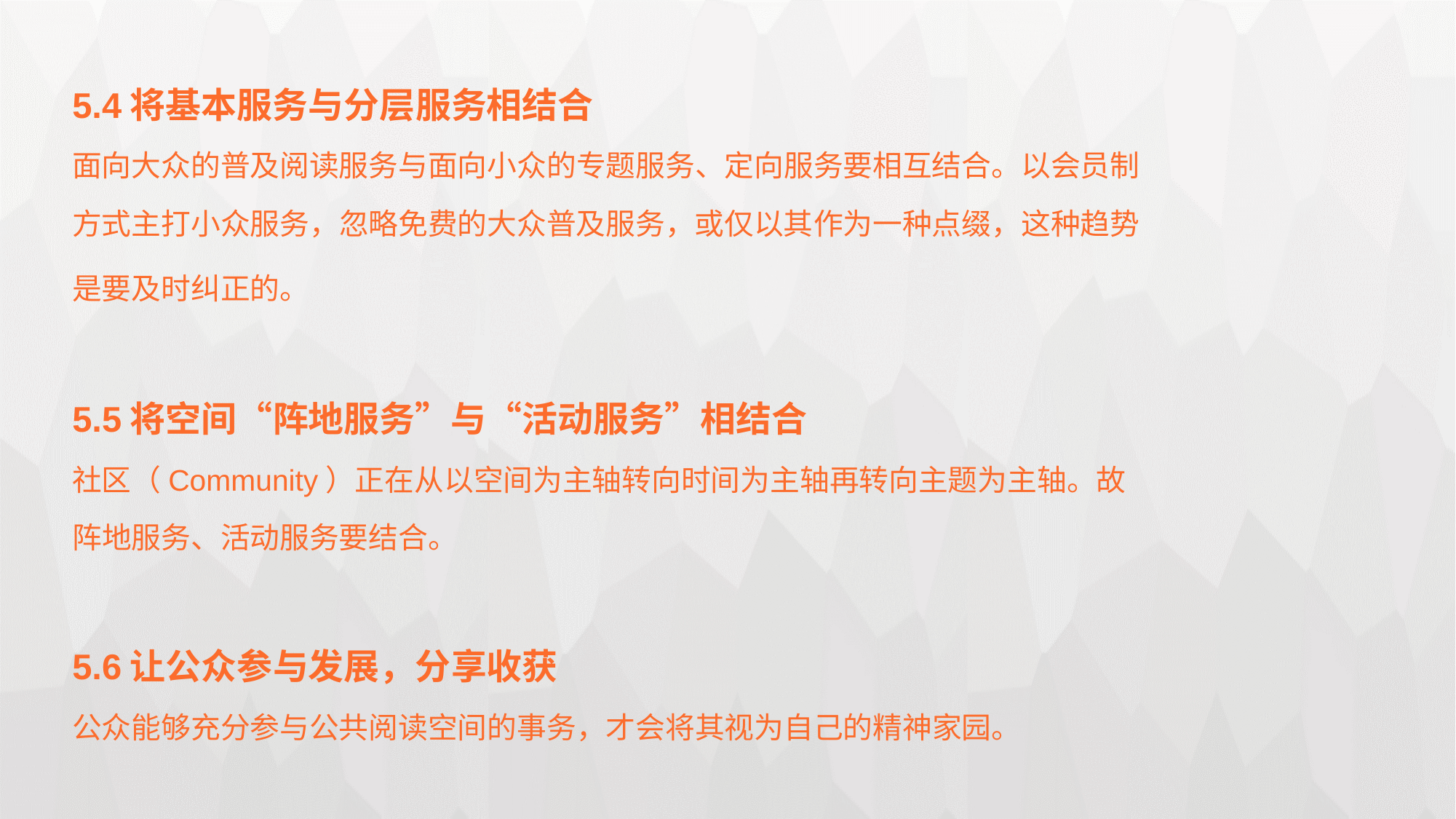

5.4将基本服务与分层服务相结合
面向大众的普及阅读服务与面向小众的专题服务、定向服务要相互结合。以会员制
方式主打小众服务，忽略免费的大众普及服务，或仅以其作为一种点缀，这种趋势
是要及时纠正的。

5.5将空间“阵地服务”与“活动服务”相结合
社区（Community）正在从以空间为主轴转向时间为主轴再转向主题为主轴。故
阵地服务、活动服务要结合。

5.6让公众参与发展，分享收获
公众能够充分参与公共阅读空间的事务，才会将其视为自己的精神家园。